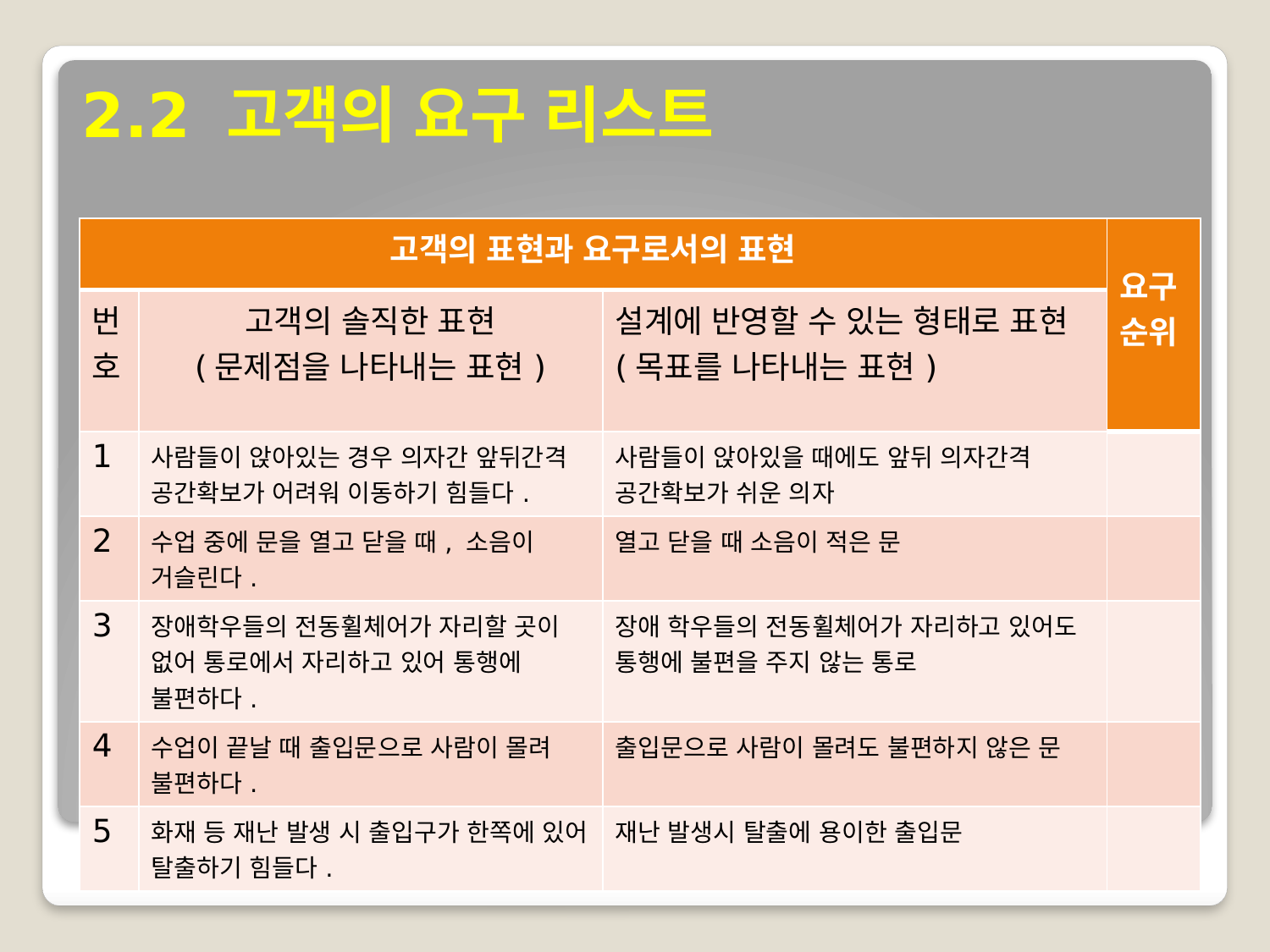

# 2.2 고객의 요구 리스트
| 고객의 표현과 요구로서의 표현 |  |  | 요구순위 |
| --- | --- | --- | --- |
| 번호 | 고객의 솔직한 표현 (문제점을 나타내는 표현) | 설계에 반영할 수 있는 형태로 표현(목표를 나타내는 표현) |  |
| 1 | 사람들이 앉아있는 경우 의자간 앞뒤간격 공간확보가 어려워 이동하기 힘들다. | 사람들이 앉아있을 때에도 앞뒤 의자간격 공간확보가 쉬운 의자 |  |
| 2 | 수업 중에 문을 열고 닫을 때, 소음이 거슬린다. | 열고 닫을 때 소음이 적은 문 |  |
| 3 | 장애학우들의 전동휠체어가 자리할 곳이 없어 통로에서 자리하고 있어 통행에 불편하다. | 장애 학우들의 전동휠체어가 자리하고 있어도 통행에 불편을 주지 않는 통로 |  |
| 4 | 수업이 끝날 때 출입문으로 사람이 몰려 불편하다. | 출입문으로 사람이 몰려도 불편하지 않은 문 |  |
| 5 | 화재 등 재난 발생 시 출입구가 한쪽에 있어 탈출하기 힘들다. | 재난 발생시 탈출에 용이한 출입문 |  |